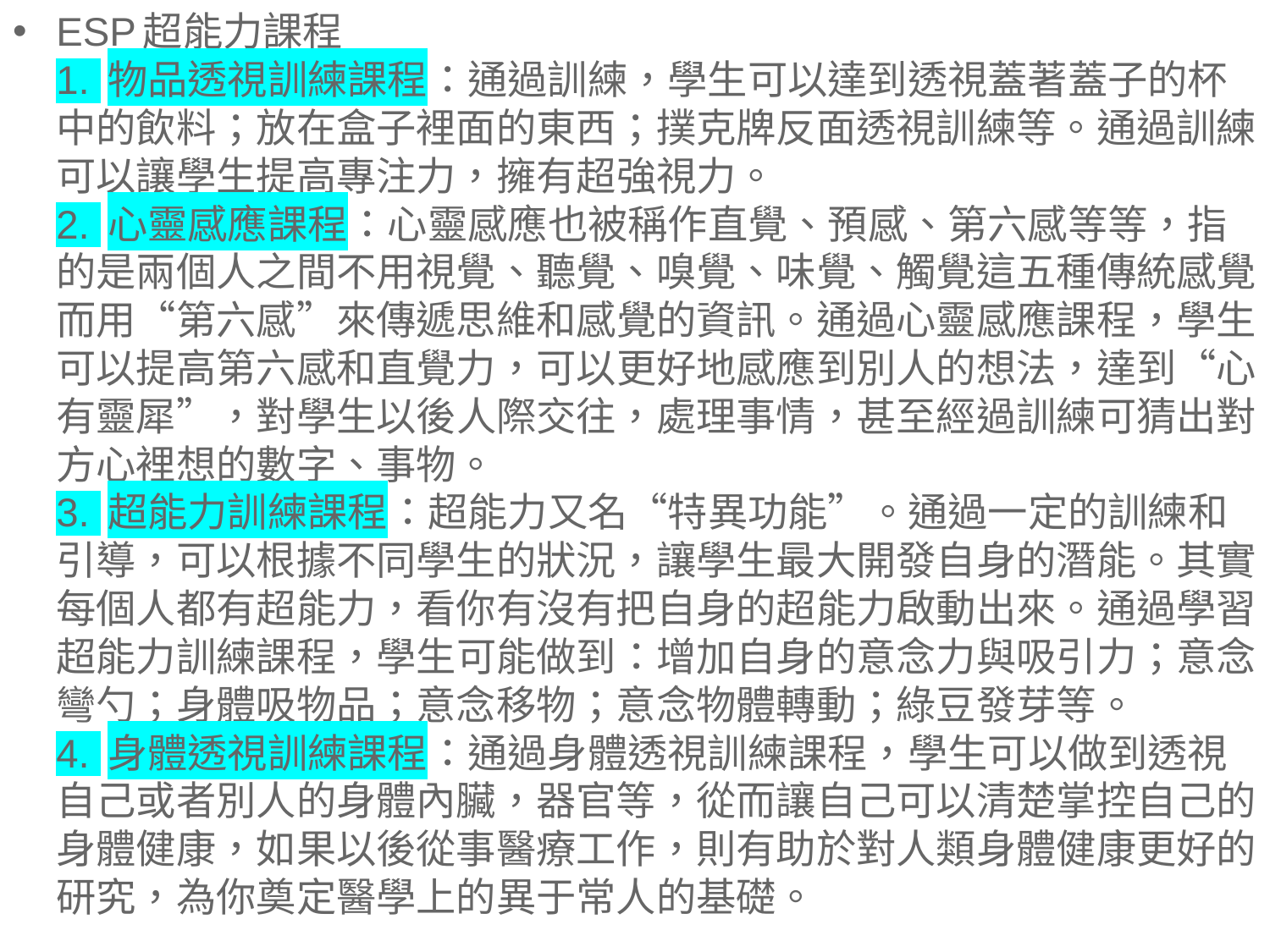

ESP超能力課程
1. 物品透視訓練課程：通過訓練，學生可以達到透視蓋著蓋子的杯中的飲料；放在盒子裡面的東西；撲克牌反面透視訓練等。通過訓練，可以讓學生提高專注力，擁有超強視力。
2. 心靈感應課程：心靈感應也被稱作直覺、預感、第六感等等，指的是兩個人之間不用視覺、聽覺、嗅覺、味覺、觸覺這五種傳統感覺，而用“第六感”來傳遞思維和感覺的資訊。通過心靈感應課程，學生可以提高第六感和直覺力，可以更好地感應到別人的想法，達到“心有靈犀”，對學生以後人際交往，處理事情，甚至經過訓練可猜出對方心裡想的數字、事物。
3. 超能力訓練課程：超能力又名“特異功能”。通過一定的訓練和引導，可以根據不同學生的狀況，讓學生最大開發自身的潛能。其實每個人都有超能力，看你有沒有把自身的超能力啟動出來。通過學習超能力訓練課程，學生可能做到：增加自身的意念力與吸引力；意念彎勺；身體吸物品；意念移物；意念物體轉動；綠豆發芽等。
4. 身體透視訓練課程：通過身體透視訓練課程，學生可以做到透視自己或者別人的身體內臟，器官等，從而讓自己可以清楚掌控自己的身體健康，如果以後從事醫療工作，則有助於對人類身體健康更好的研究，為你奠定醫學上的異于常人的基礎。